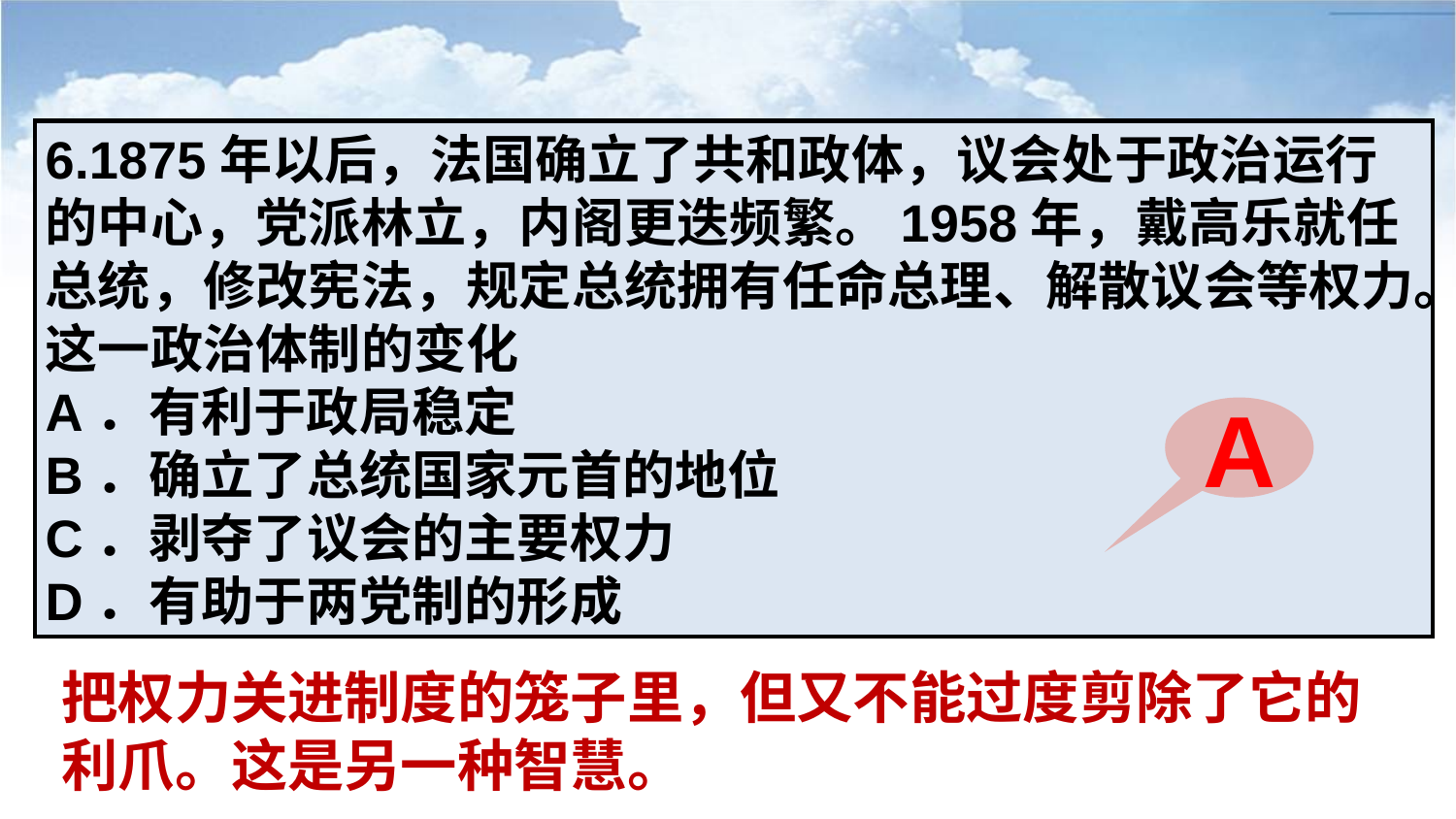

6.1875年以后，法国确立了共和政体，议会处于政治运行的中心，党派林立，内阁更迭频繁。1958年，戴高乐就任总统，修改宪法，规定总统拥有任命总理、解散议会等权力。这一政治体制的变化
A．有利于政局稳定
B．确立了总统国家元首的地位
C．剥夺了议会的主要权力
D．有助于两党制的形成
A
把权力关进制度的笼子里，但又不能过度剪除了它的利爪。这是另一种智慧。